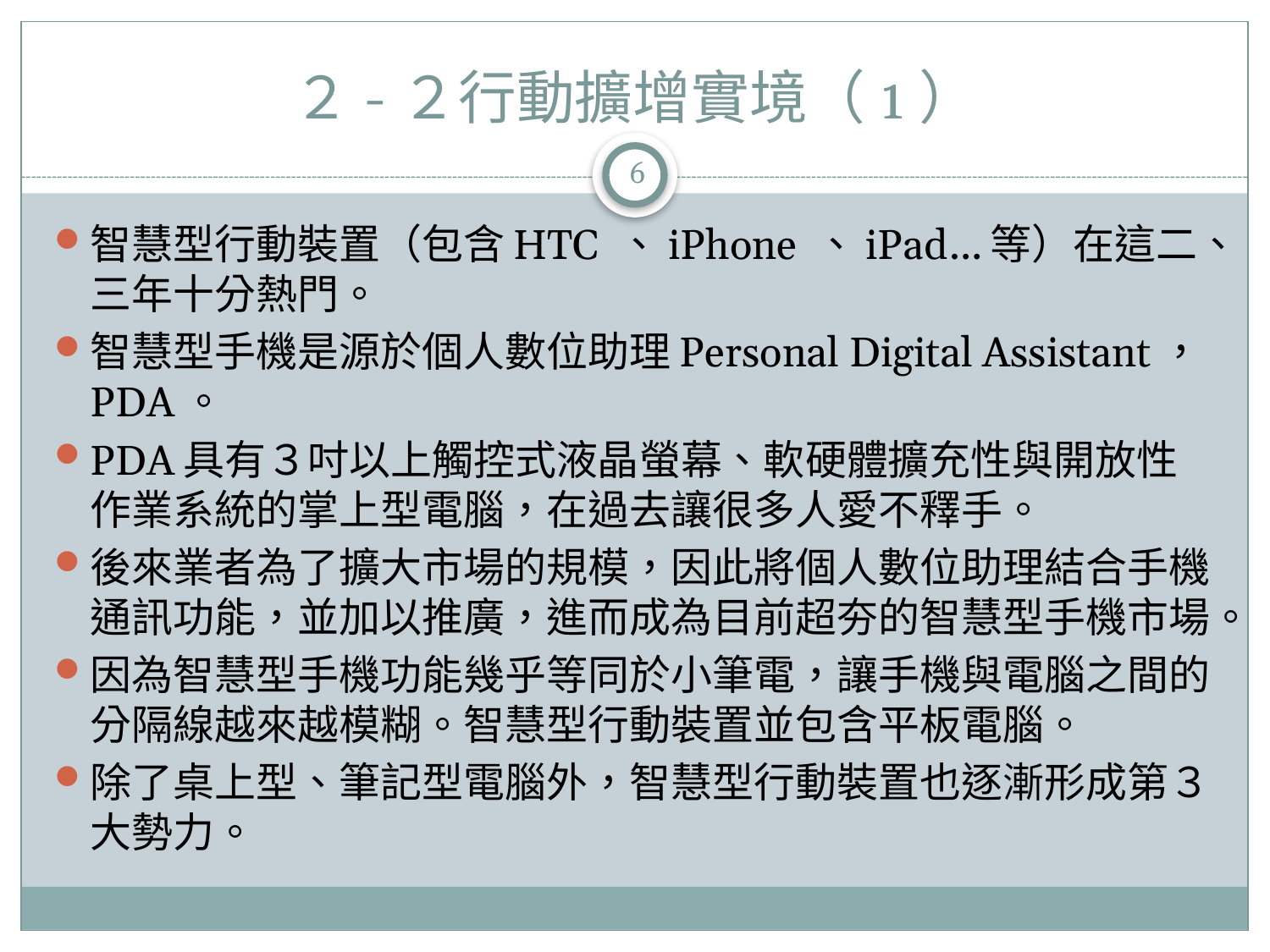

# ２-２行動擴增實境（1）
6
智慧型行動裝置（包含HTC 、iPhone 、iPad…等）在這二、三年十分熱門。
智慧型手機是源於個人數位助理Personal Digital Assistant，PDA。
PDA具有３吋以上觸控式液晶螢幕、軟硬體擴充性與開放性作業系統的掌上型電腦，在過去讓很多人愛不釋手。
後來業者為了擴大市場的規模，因此將個人數位助理結合手機通訊功能，並加以推廣，進而成為目前超夯的智慧型手機市場。
因為智慧型手機功能幾乎等同於小筆電，讓手機與電腦之間的分隔線越來越模糊。智慧型行動裝置並包含平板電腦。
除了桌上型、筆記型電腦外，智慧型行動裝置也逐漸形成第３大勢力。